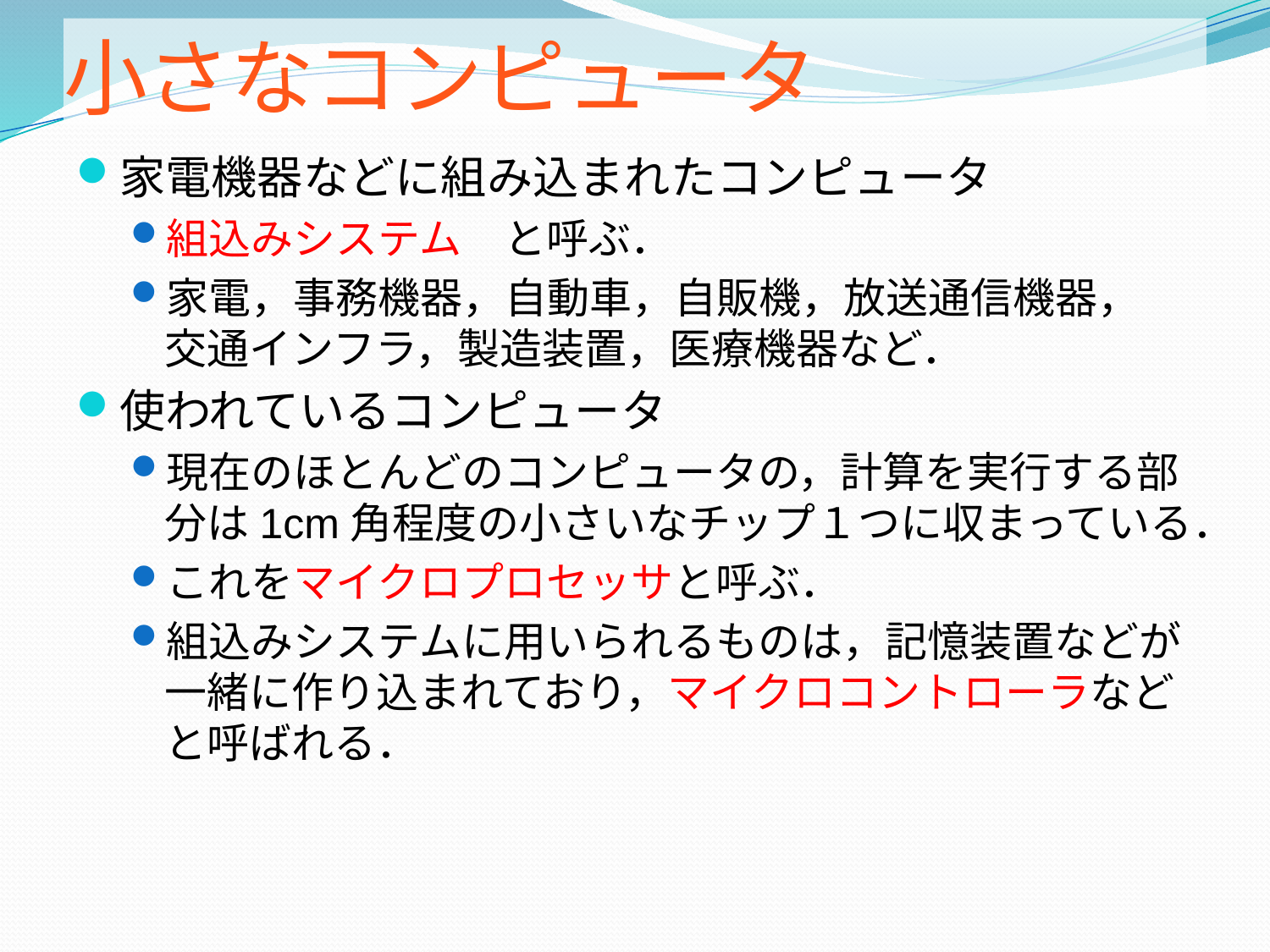

# 小さなコンピュータ
家電機器などに組み込まれたコンピュータ
組込みシステム　と呼ぶ．
家電，事務機器，自動車，自販機，放送通信機器，
交通インフラ，製造装置，医療機器など．
使われているコンピュータ
現在のほとんどのコンピュータの，計算を実行する部分は1cm角程度の小さいなチップ１つに収まっている．
これをマイクロプロセッサと呼ぶ．
組込みシステムに用いられるものは，記憶装置などが一緒に作り込まれており，マイクロコントローラなどと呼ばれる．